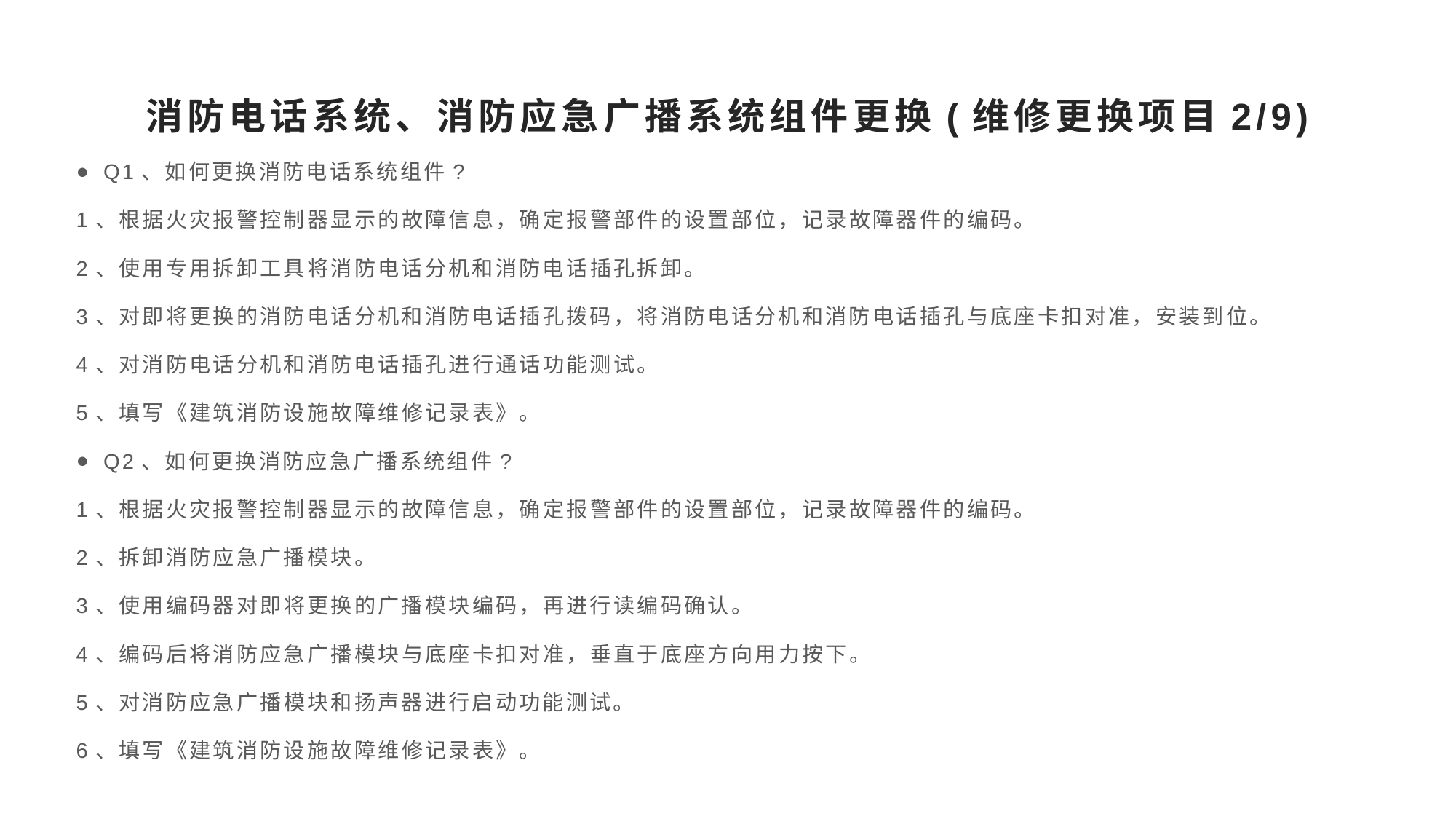

# 消防电话系统、消防应急广播系统组件更换(维修更换项目2/9)
Q1、如何更换消防电话系统组件?
1、根据火灾报警控制器显示的故障信息，确定报警部件的设置部位，记录故障器件的编码。
2、使用专用拆卸工具将消防电话分机和消防电话插孔拆卸。
3、对即将更换的消防电话分机和消防电话插孔拨码，将消防电话分机和消防电话插孔与底座卡扣对准，安装到位。
4、对消防电话分机和消防电话插孔进行通话功能测试。
5、填写《建筑消防设施故障维修记录表》。
Q2、如何更换消防应急广播系统组件?
1、根据火灾报警控制器显示的故障信息，确定报警部件的设置部位，记录故障器件的编码。
2、拆卸消防应急广播模块。
3、使用编码器对即将更换的广播模块编码，再进行读编码确认。
4、编码后将消防应急广播模块与底座卡扣对准，垂直于底座方向用力按下。
5、对消防应急广播模块和扬声器进行启动功能测试。
6、填写《建筑消防设施故障维修记录表》。
16